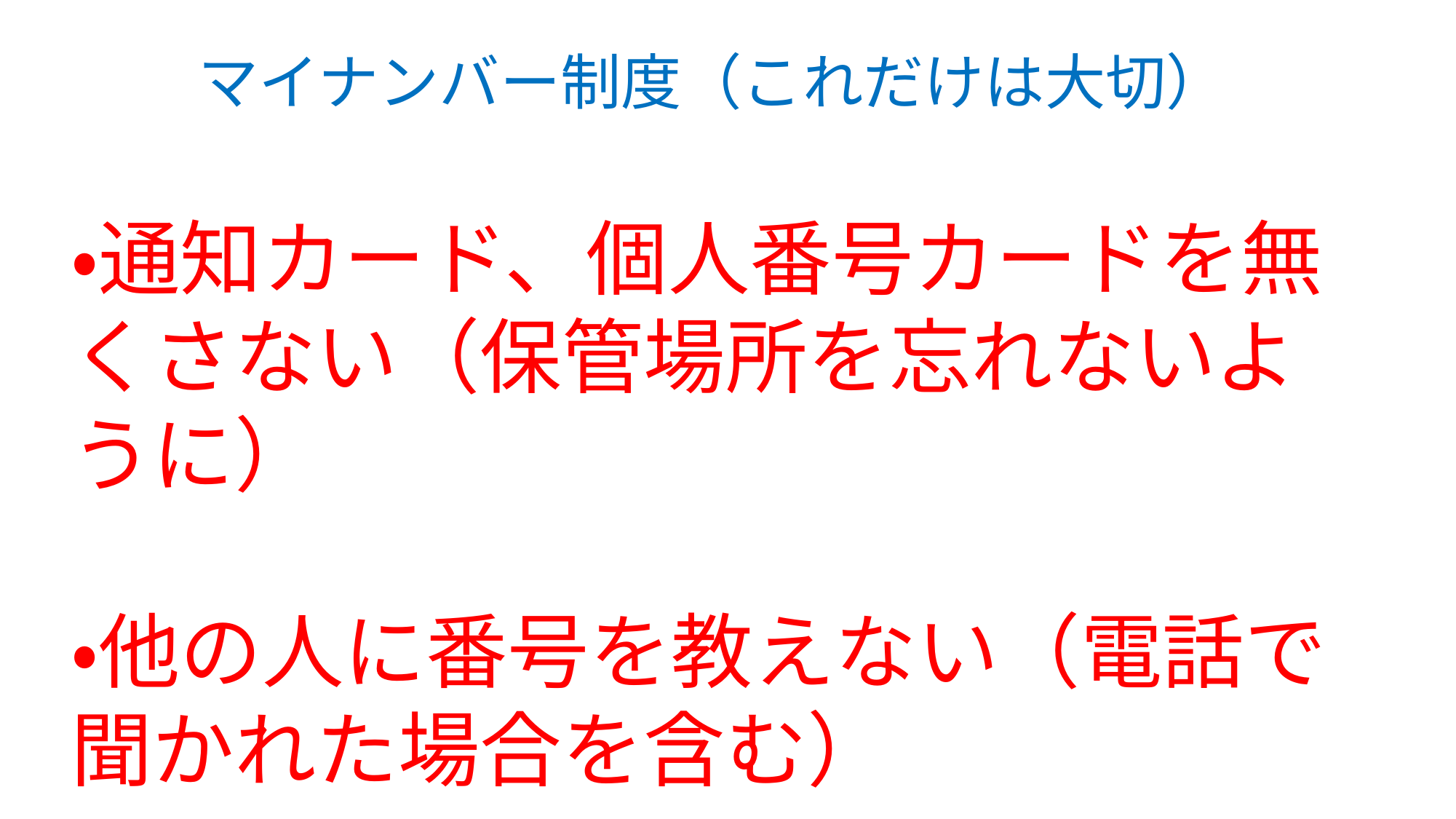

マイナンバー制度（これだけは大切）
・通知カード、個人番号カードを無くさない（保管場所を忘れないように）

・他の人に番号を教えない（電話で聞かれた場合を含む）